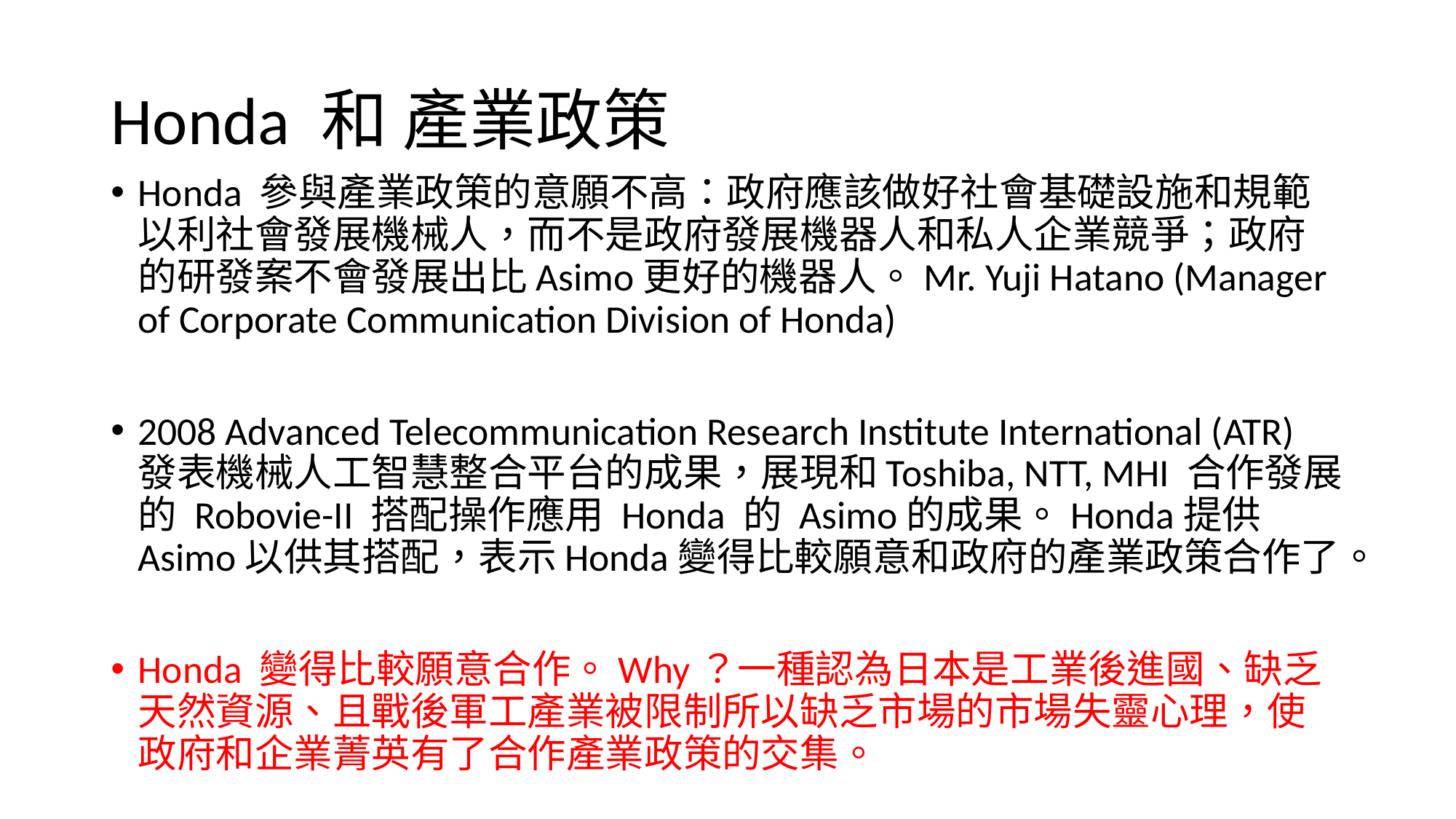

# Honda 和 產業政策
Honda 參與產業政策的意願不高：政府應該做好社會基礎設施和規範以利社會發展機械人，而不是政府發展機器人和私人企業競爭；政府的研發案不會發展出比Asimo更好的機器人。Mr. Yuji Hatano (Manager of Corporate Communication Division of Honda)

2008 Advanced Telecommunication Research Institute International (ATR) 發表機械人工智慧整合平台的成果，展現和Toshiba, NTT, MHI 合作發展的 Robovie-II 搭配操作應用 Honda 的 Asimo的成果。Honda提供Asimo以供其搭配，表示Honda變得比較願意和政府的產業政策合作了。

Honda 變得比較願意合作。Why？一種認為日本是工業後進國、缺乏天然資源、且戰後軍工產業被限制所以缺乏市場的市場失靈心理，使政府和企業菁英有了合作產業政策的交集。